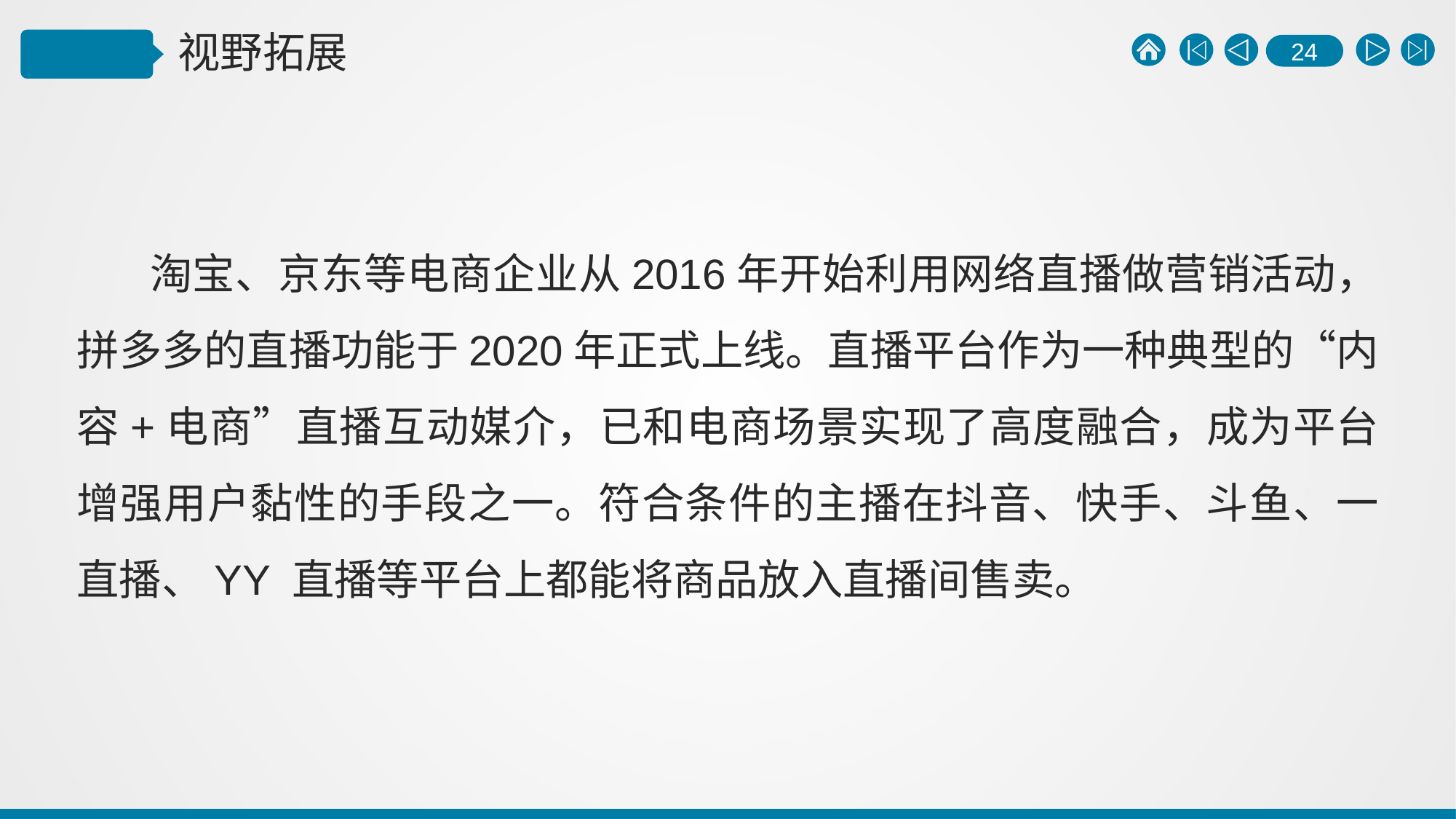

淘宝、京东等电商企业从2016年开始利用网络直播做营销活动，拼多多的直播功能于2020年正式上线。直播平台作为一种典型的“内容+电商”直播互动媒介，已和电商场景实现了高度融合，成为平台增强用户黏性的手段之一。符合条件的主播在抖音、快手、斗鱼、一直播、YY 直播等平台上都能将商品放入直播间售卖。